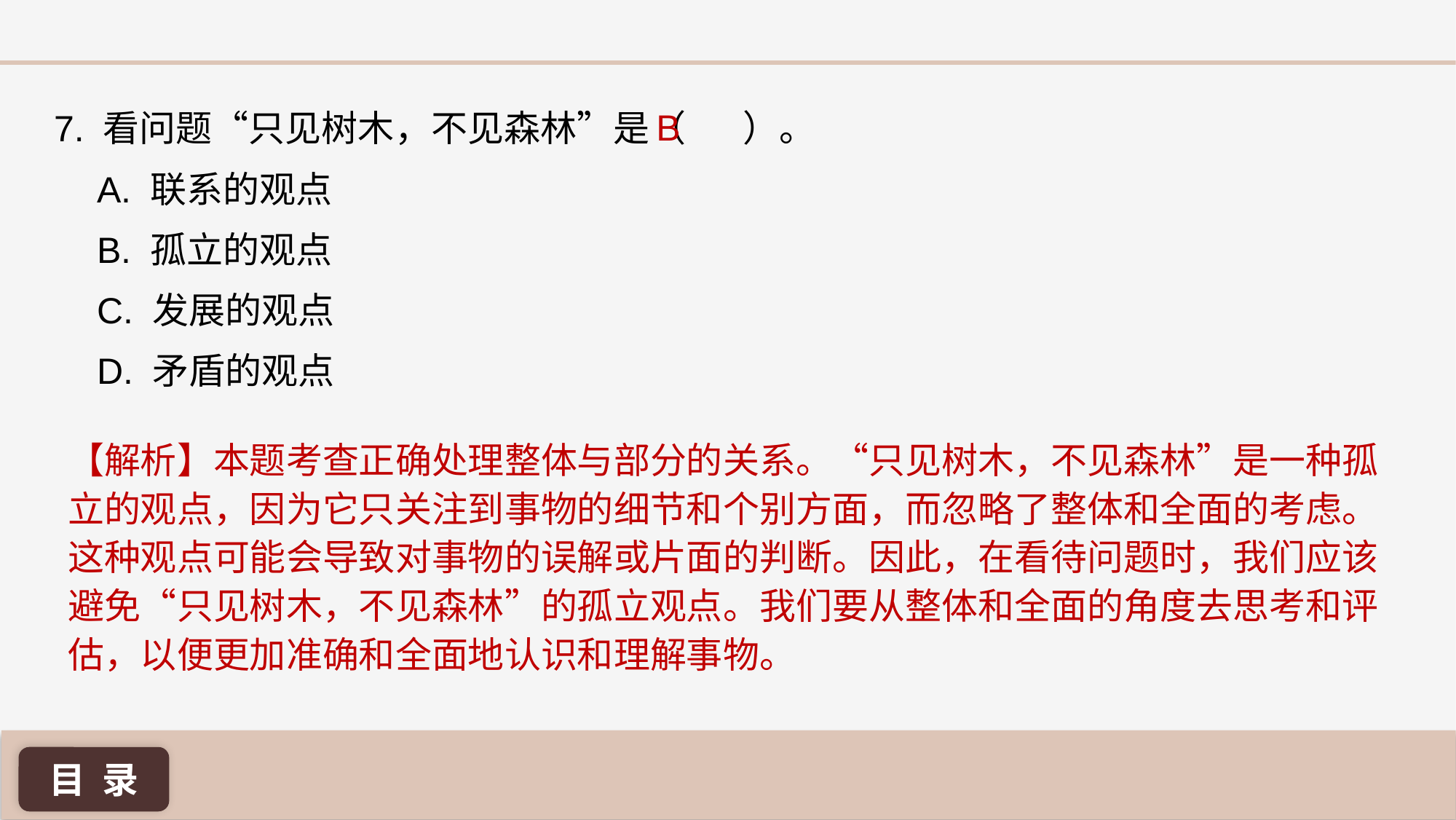

B
7. 看问题“只见树木，不见森林”是（       ）。
A. 联系的观点
B. 孤立的观点
C. 发展的观点
D. 矛盾的观点
【解析】本题考查正确处理整体与部分的关系。“只见树木，不见森林”是一种孤立的观点，因为它只关注到事物的细节和个别方面，而忽略了整体和全面的考虑。这种观点可能会导致对事物的误解或片面的判断。因此，在看待问题时，我们应该避免“只见树木，不见森林”的孤立观点。我们要从整体和全面的角度去思考和评估，以便更加准确和全面地认识和理解事物。